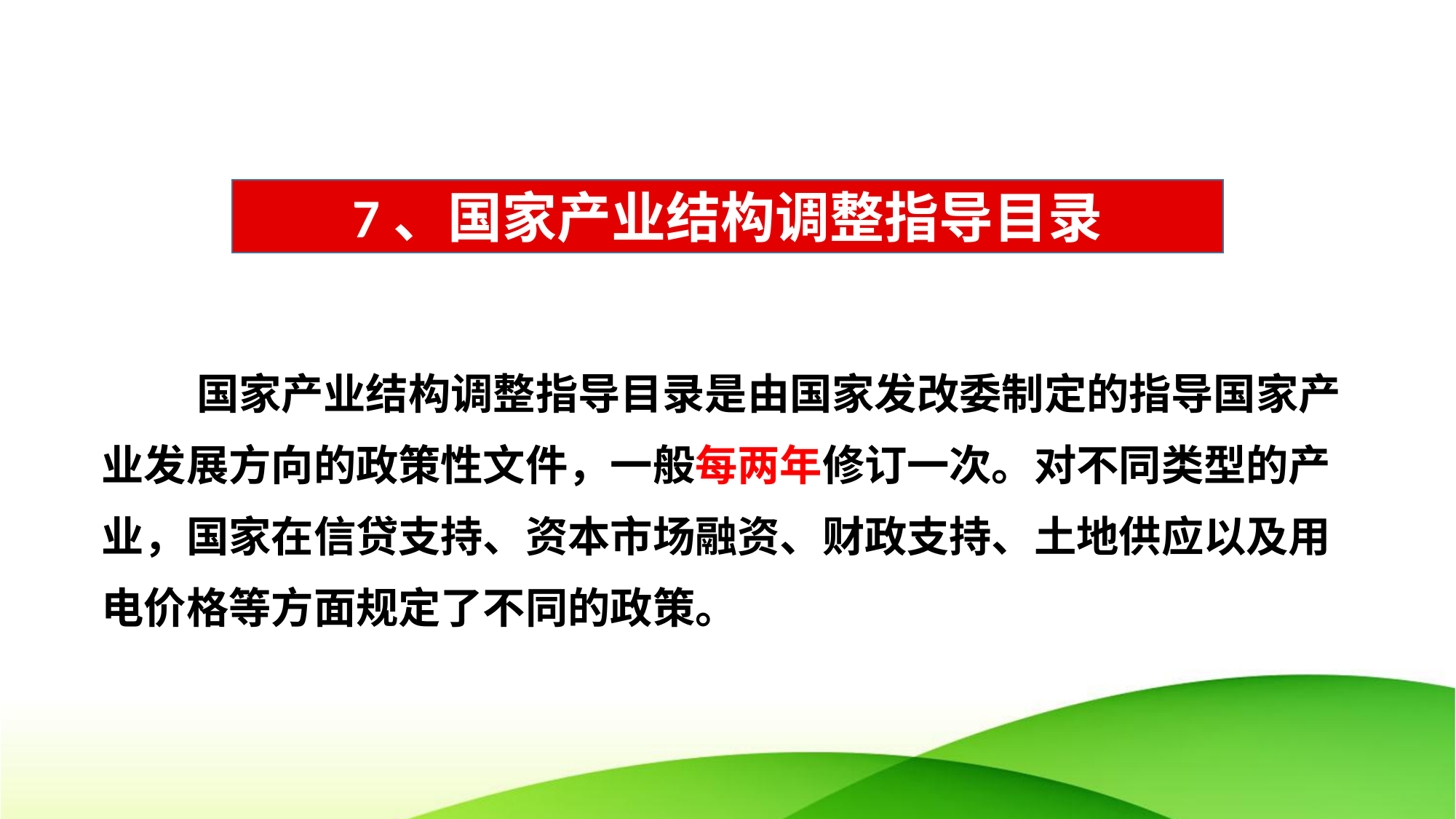

7、国家产业结构调整指导目录
            国家产业结构调整指导目录是由国家发改委制定的指导国家产业发展方向的政策性文件，一般每两年修订一次。对不同类型的产业，国家在信贷支持、资本市场融资、财政支持、土地供应以及用电价格等方面规定了不同的政策。